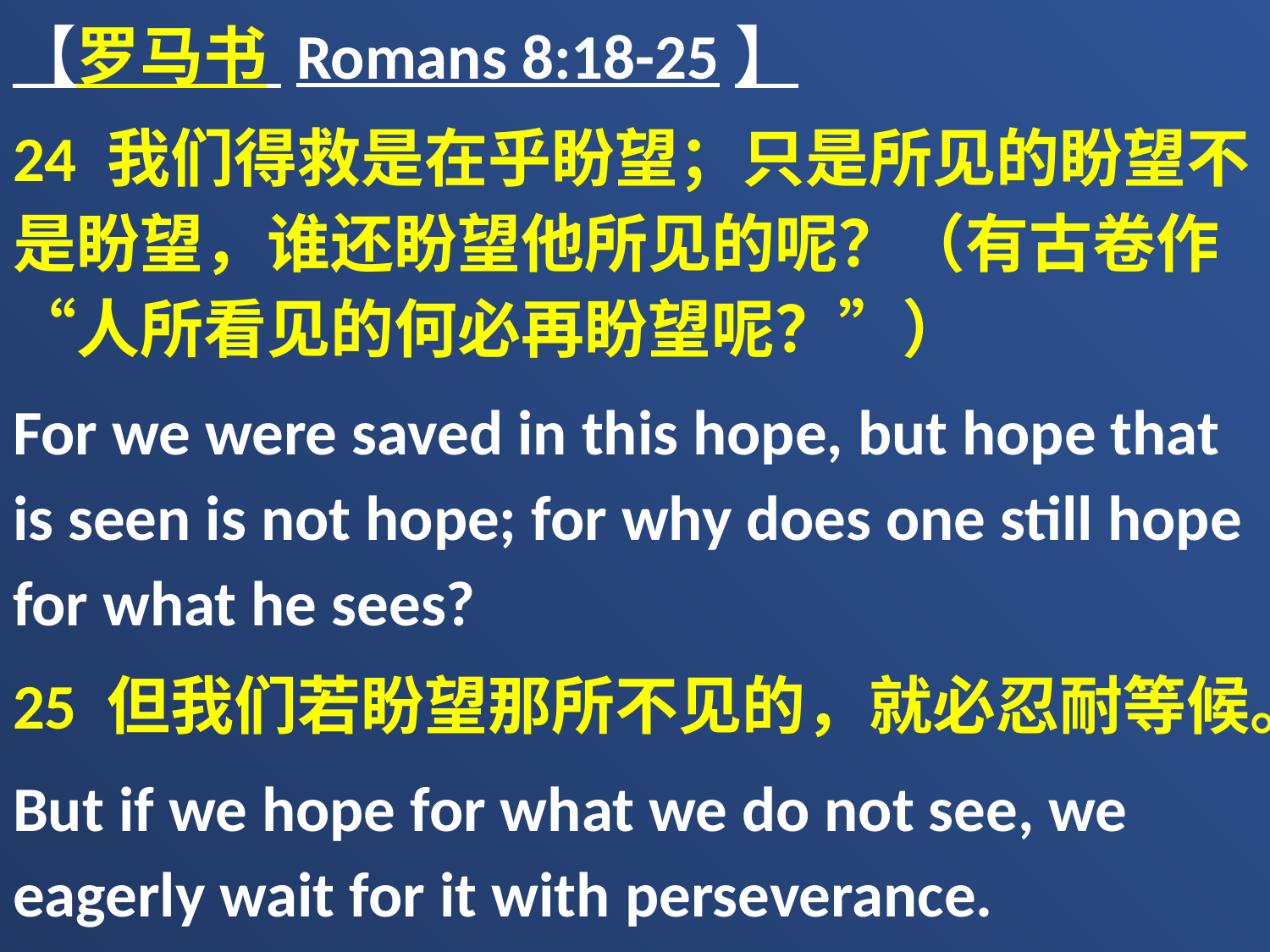

【罗马书 Romans 8:18-25】
24 我们得救是在乎盼望；只是所见的盼望不是盼望，谁还盼望他所见的呢？（有古卷作“人所看见的何必再盼望呢？”）
For we were saved in this hope, but hope that is seen is not hope; for why does one still hope for what he sees?
25 但我们若盼望那所不见的，就必忍耐等候。
But if we hope for what we do not see, we eagerly wait for it with perseverance.